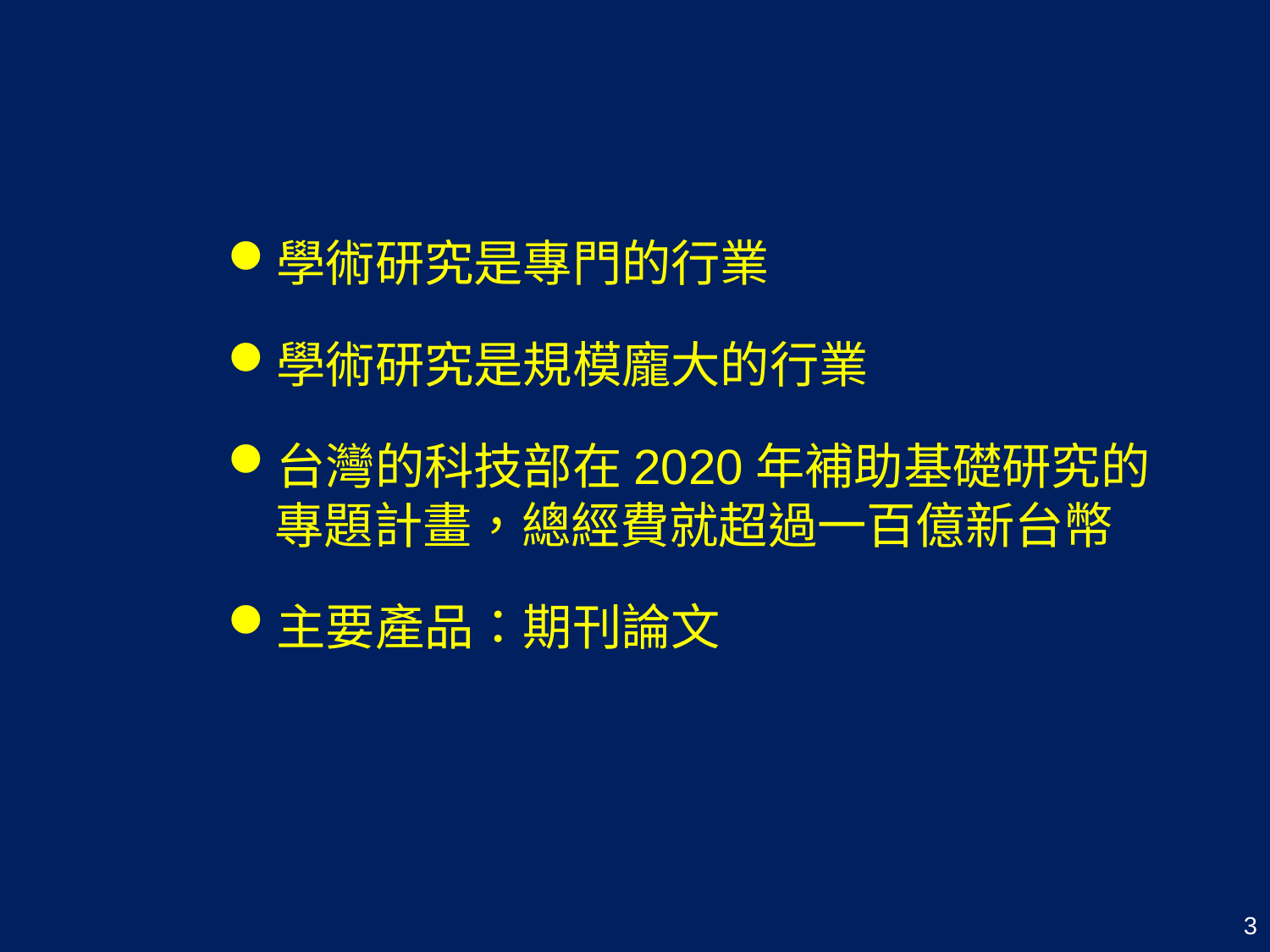

學術研究是專門的行業
學術研究是規模龐大的行業
台灣的科技部在2020年補助基礎研究的專題計畫，總經費就超過一百億新台幣
主要產品：期刊論文
3